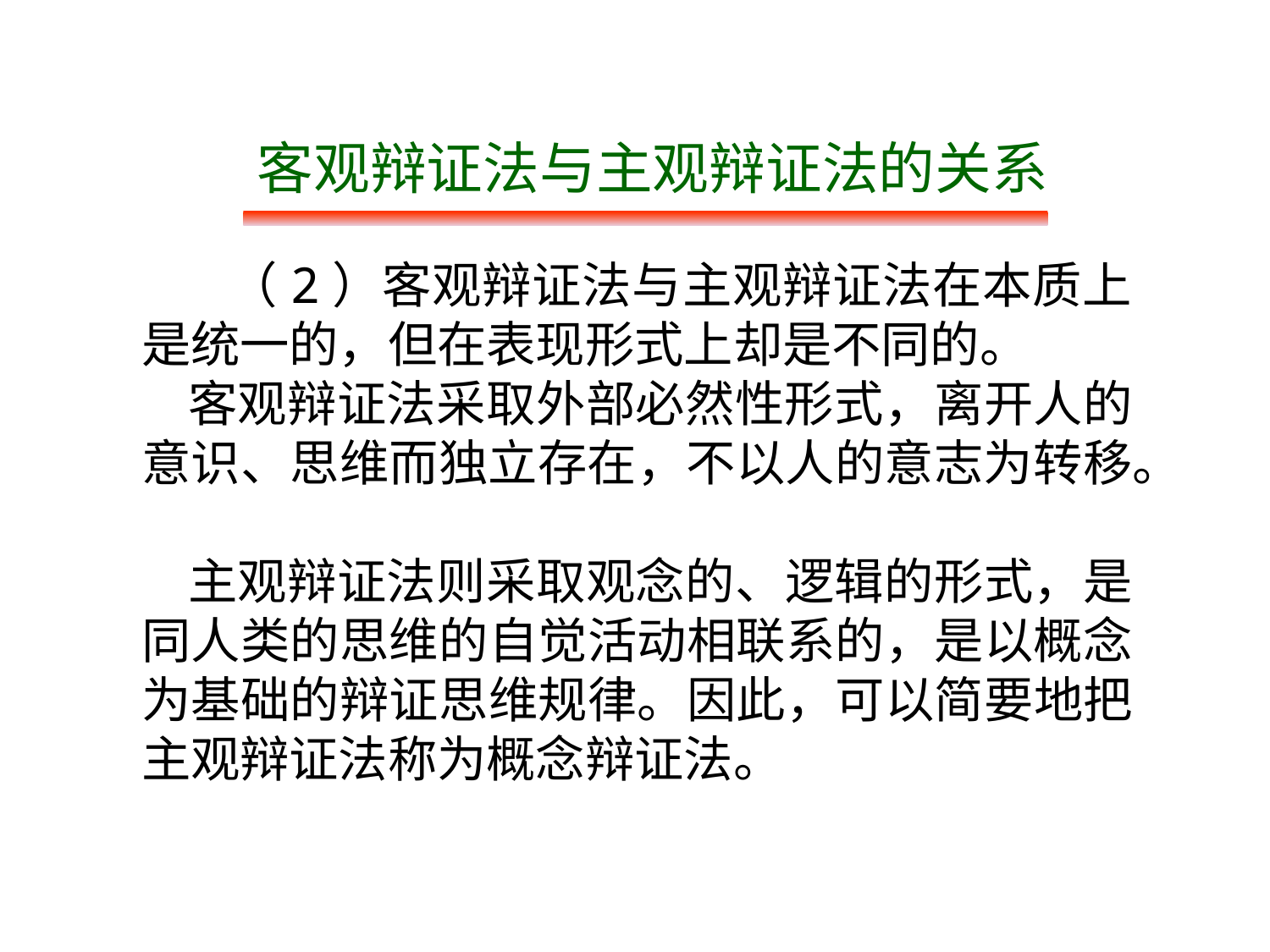

客观辩证法与主观辩证法的关系

                 （2）客观辩证法与主观辩证法在本质上是统一的，但在表现形式上却是不同的。
   客观辩证法采取外部必然性形式，离开人的意识、思维而独立存在，不以人的意志为转移。
   主观辩证法则采取观念的、逻辑的形式，是同人类的思维的自觉活动相联系的，是以概念为基础的辩证思维规律。因此，可以简要地把主观辩证法称为概念辩证法。